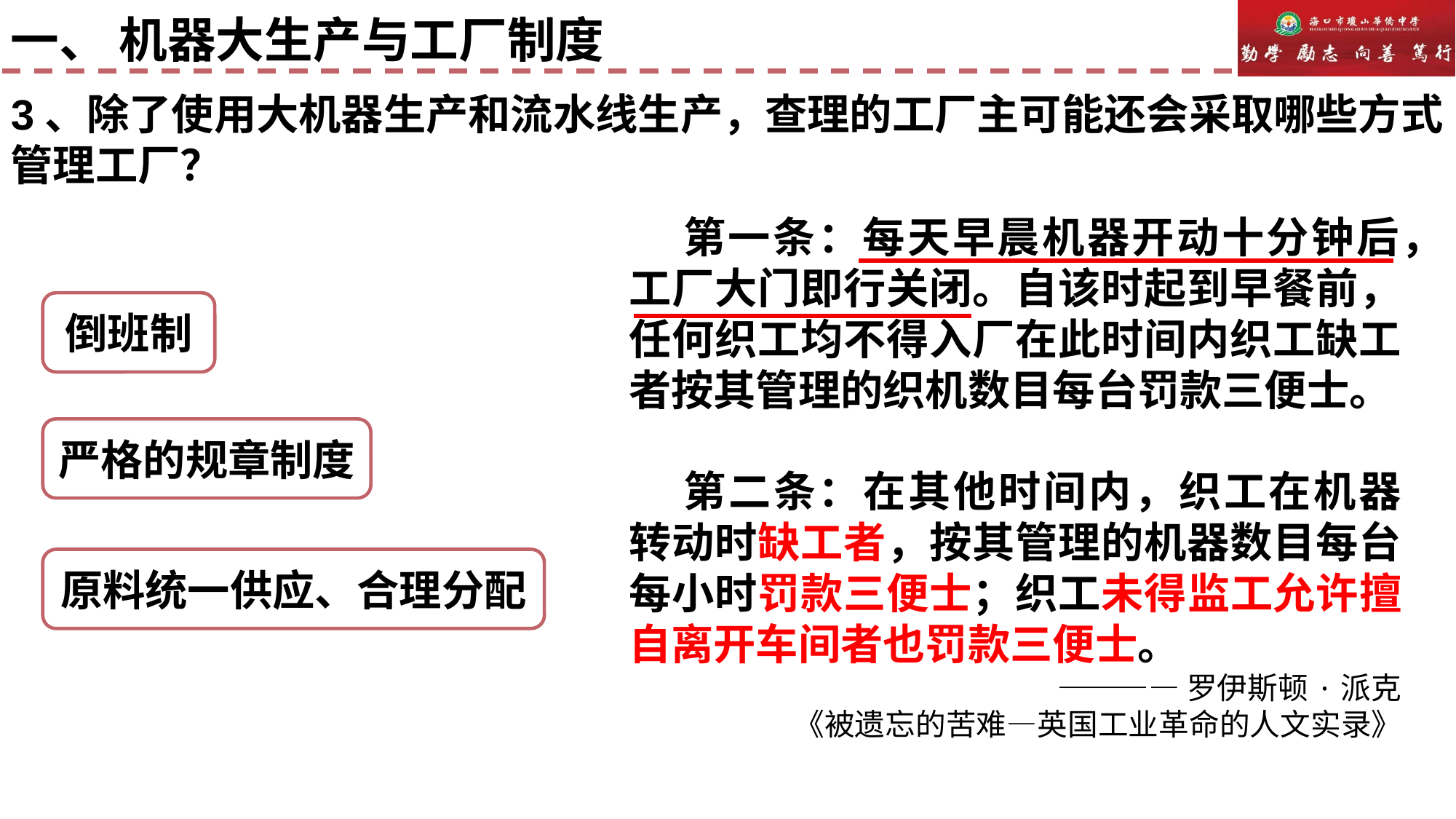

一、 机器大生产与工厂制度
3、除了使用大机器生产和流水线生产，查理的工厂主可能还会采取哪些方式管理工厂？
第一条：每天早晨机器开动十分钟后，工厂大门即行关闭。自该时起到早餐前，任何织工均不得入厂在此时间内织工缺工者按其管理的织机数目每台罚款三便士。

第二条：在其他时间内，织工在机器转动时缺工者，按其管理的机器数目每台每小时罚款三便士；织工未得监工允许擅自离开车间者也罚款三便士。
————罗伊斯顿·派克
《被遗忘的苦难—英国工业革命的人文实录》
倒班制
严格的规章制度
原料统一供应、合理分配